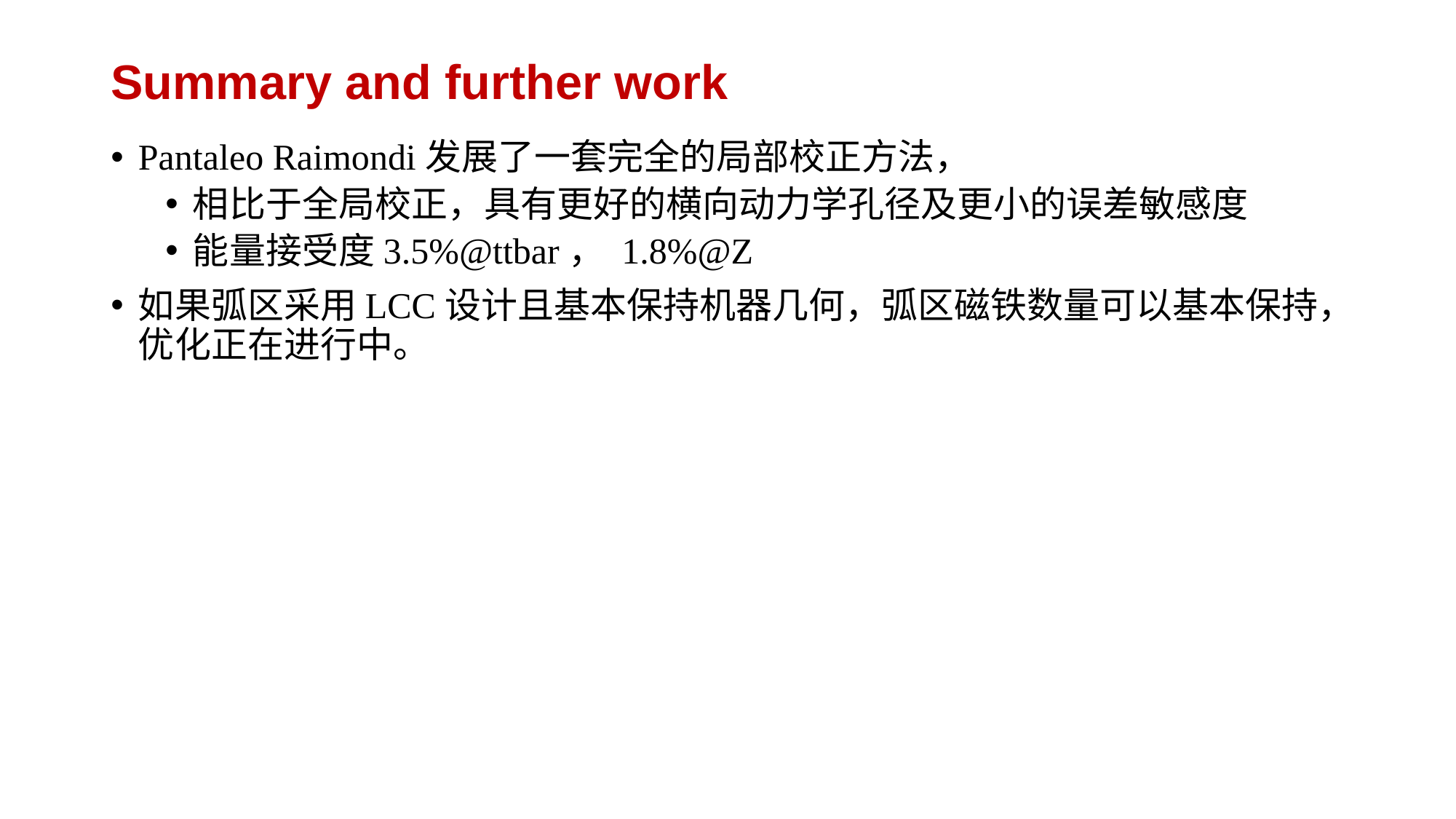

# Summary and further work
Pantaleo Raimondi发展了一套完全的局部校正方法，
相比于全局校正，具有更好的横向动力学孔径及更小的误差敏感度
能量接受度3.5%@ttbar， 1.8%@Z
如果弧区采用LCC设计且基本保持机器几何，弧区磁铁数量可以基本保持，优化正在进行中。